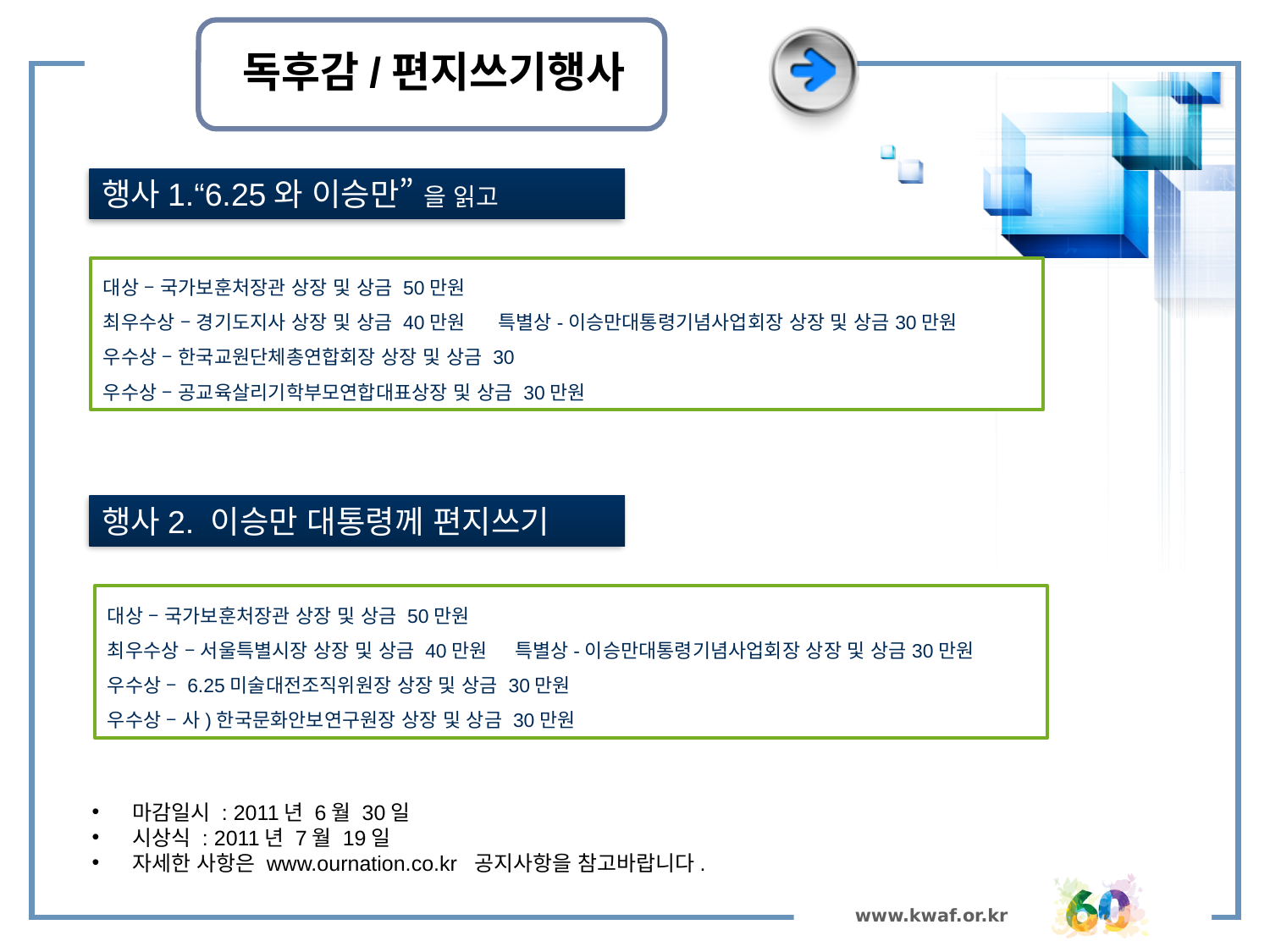

# 독후감/편지쓰기행사
행사1.“6.25와 이승만” 을 읽고
대상 – 국가보훈처장관 상장 및 상금 50만원
최우수상 – 경기도지사 상장 및 상금 40만원      특별상-이승만대통령기념사업회장 상장 및 상금30만원
우수상 – 한국교원단체총연합회장 상장 및 상금 30
우수상 – 공교육살리기학부모연합대표상장 및 상금 30만원
행사2. 이승만 대통령께 편지쓰기
대상 – 국가보훈처장관 상장 및 상금 50만원
최우수상 – 서울특별시장 상장 및 상금 40만원     특별상-이승만대통령기념사업회장 상장 및 상금30만원
우수상 – 6.25미술대전조직위원장 상장 및 상금 30만원
우수상 – 사)한국문화안보연구원장 상장 및 상금 30만원
 마감일시 : 2011년 6월 30일
 시상식 : 2011년 7월 19일
 자세한 사항은 www.ournation.co.kr  공지사항을 참고바랍니다.
www.kwaf.or.kr